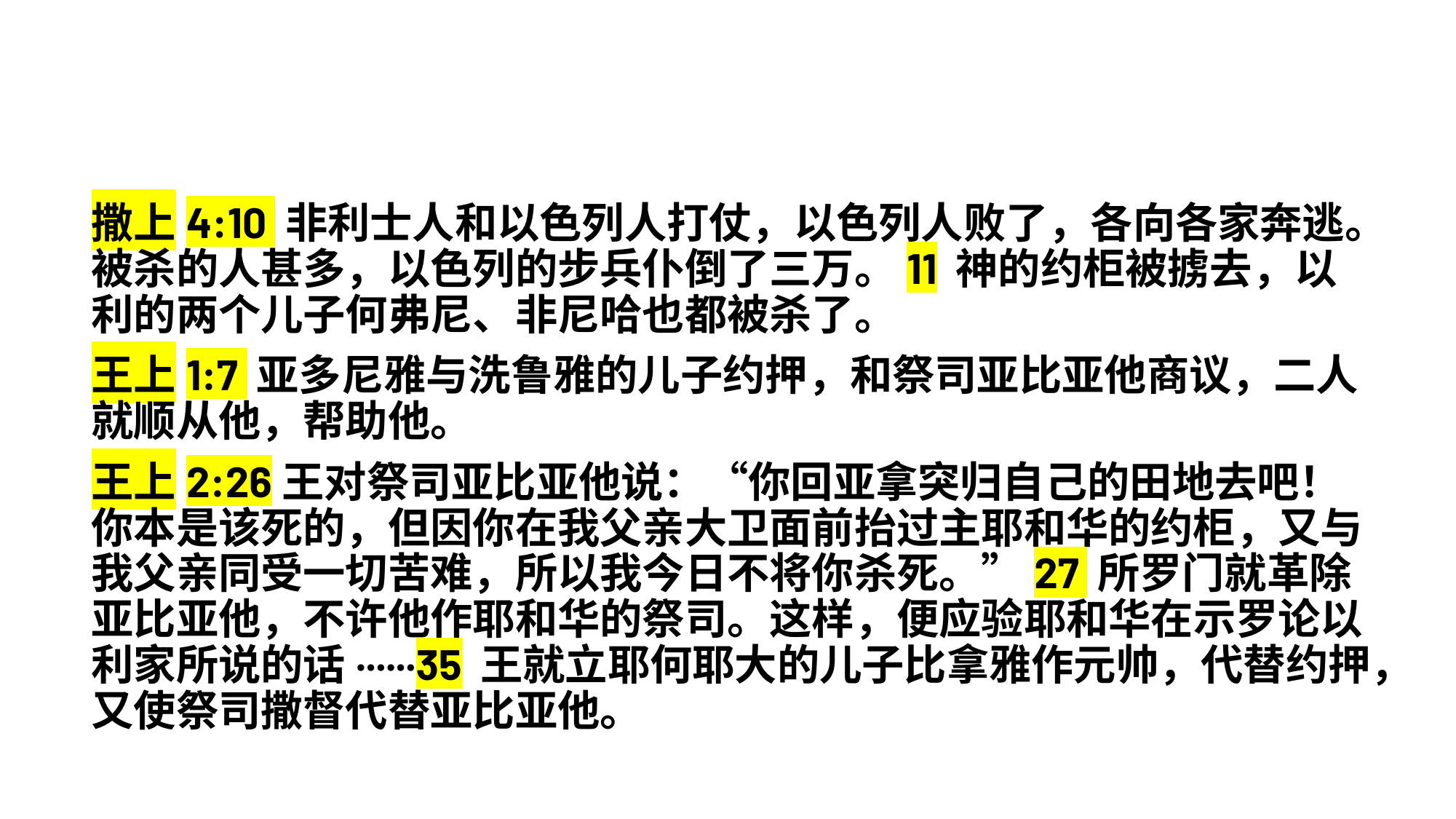

撒上4:10 非利士人和以色列人打仗，以色列人败了，各向各家奔逃。被杀的人甚多，以色列的步兵仆倒了三万。11 神的约柜被掳去，以利的两个儿子何弗尼、非尼哈也都被杀了。
王上1:7 亚多尼雅与洗鲁雅的儿子约押，和祭司亚比亚他商议，二人就顺从他，帮助他。
王上2:26王对祭司亚比亚他说：“你回亚拿突归自己的田地去吧！你本是该死的，但因你在我父亲大卫面前抬过主耶和华的约柜，又与我父亲同受一切苦难，所以我今日不将你杀死。”27 所罗门就革除亚比亚他，不许他作耶和华的祭司。这样，便应验耶和华在示罗论以利家所说的话······35 王就立耶何耶大的儿子比拿雅作元帅，代替约押，又使祭司撒督代替亚比亚他。